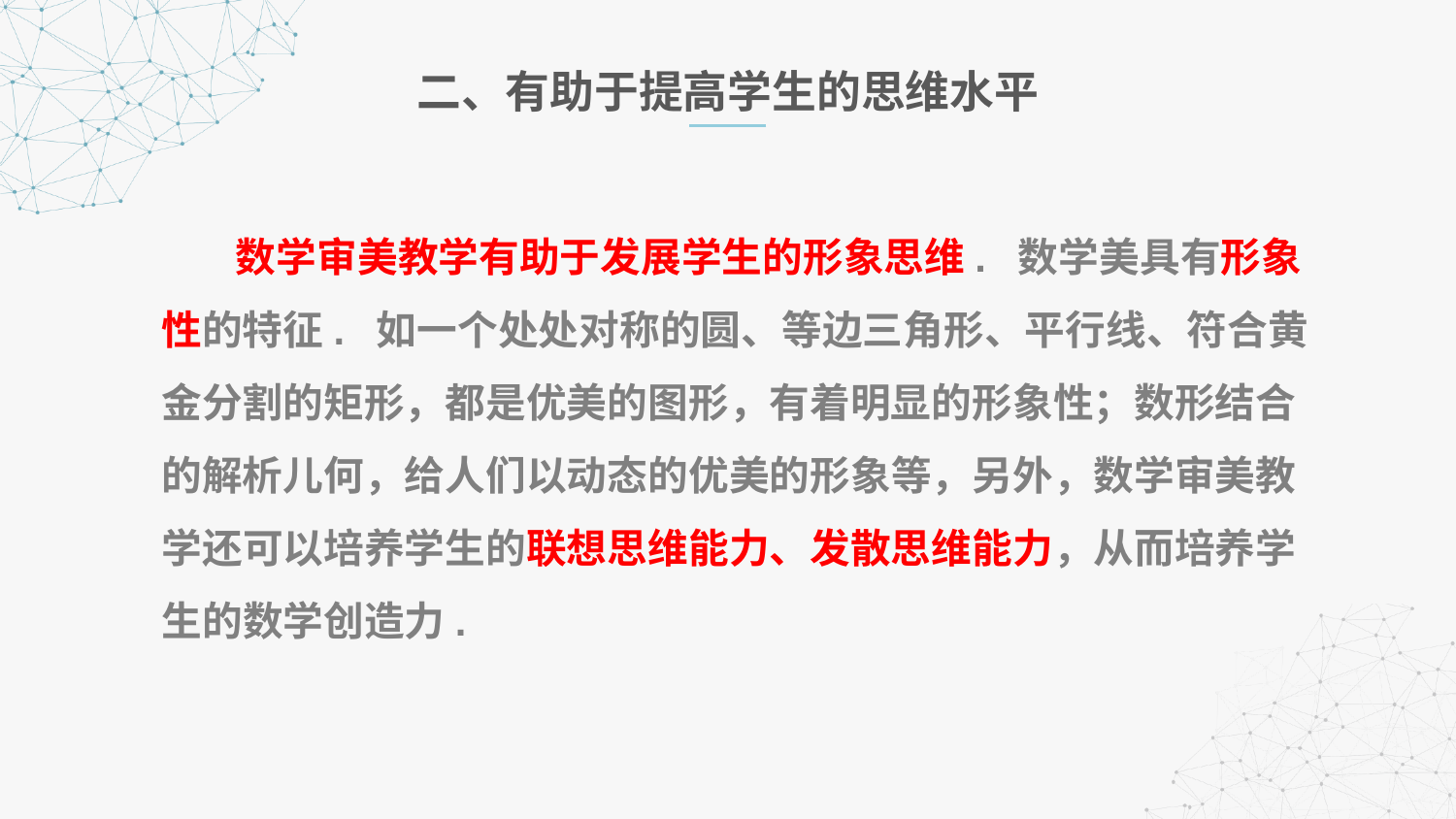

二、有助于提高学生的思维水平

       数学审美教学有助于发展学生的形象思维.  数学美具有形象性的特征.  如一个处处对称的圆、等边三角形、平行线、符合黄金分割的矩形，都是优美的图形，有着明显的形象性；数形结合的解析儿何，给人们以动态的优美的形象等，另外，数学审美教学还可以培养学生的联想思维能力、发散思维能力，从而培养学生的数学创造力.